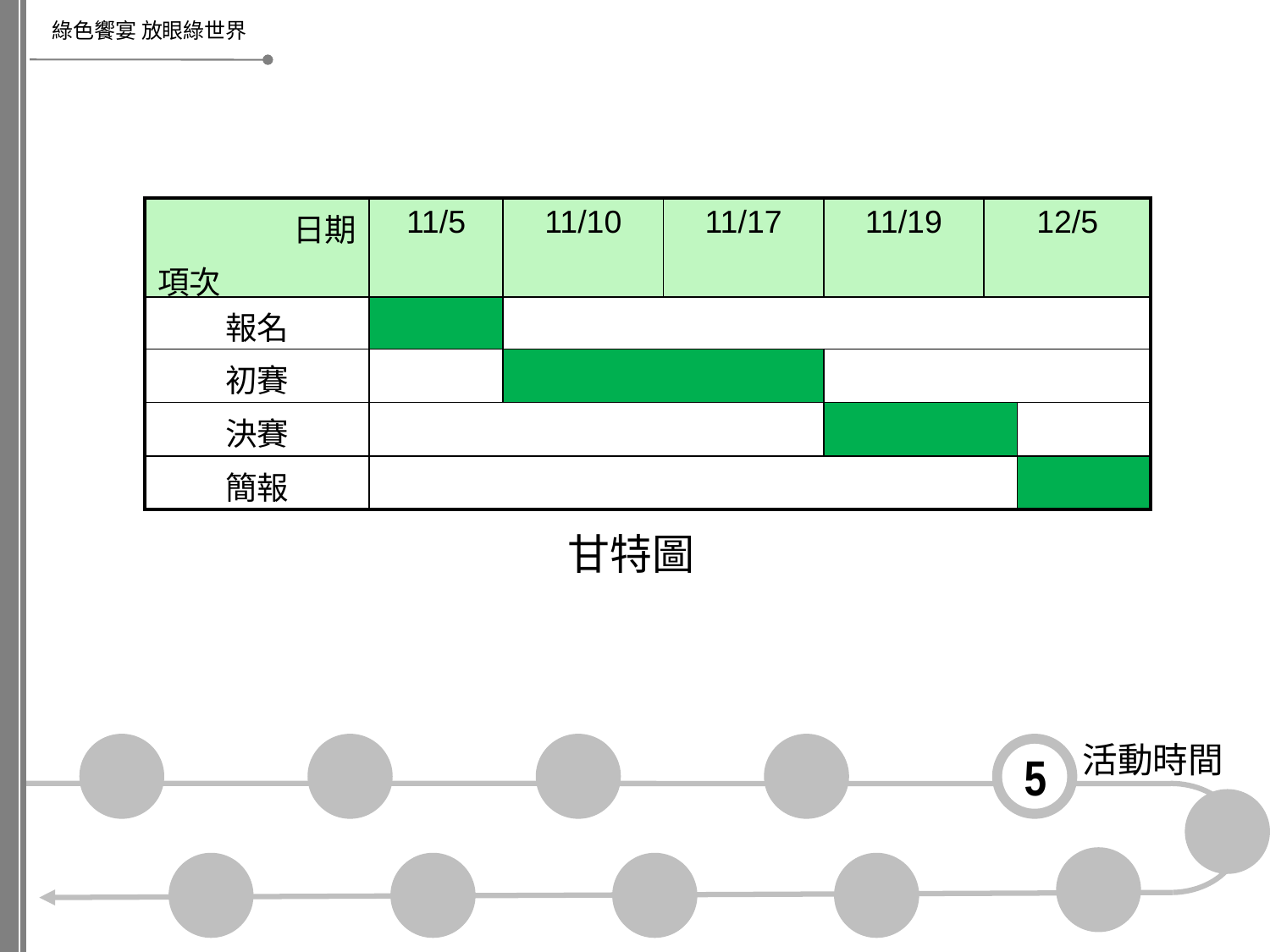

| 日期 項次 | 11/5 | 11/10 | 11/17 | 11/19 | 12/5 |  |
| --- | --- | --- | --- | --- | --- | --- |
| 報名 |  |  |  |  |  |  |
| 初賽 |  |  |  |  |  |  |
| 決賽 |  |  |  |  |  |  |
| 簡報 |  |  |  |  |  |  |
甘特圖
活動時間
5